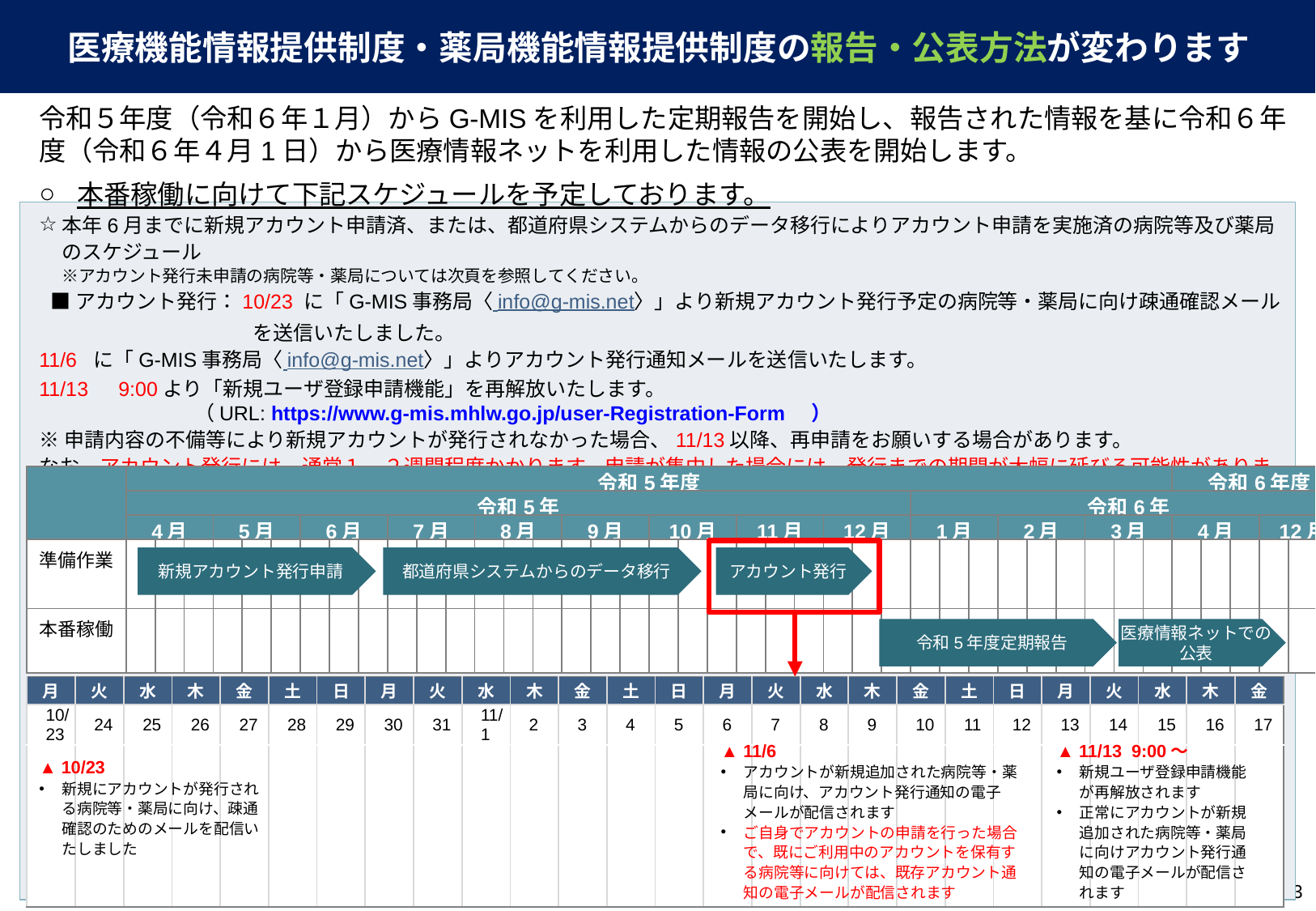

医療機能情報提供制度・薬局機能情報提供制度の報告・公表方法が変わります

令和５年度（令和６年１月）からG-MISを利用した定期報告を開始し、報告された情報を基に令和６年度（令和６年４月1日）から医療情報ネットを利用した情報の公表を開始します。
本番稼働に向けて下記スケジュールを予定しております。
本年6月までに新規アカウント申請済、または、都道府県システムからのデータ移行によりアカウント申請を実施済の病院等及び薬局のスケジュール
※アカウント発行未申請の病院等・薬局については次頁を参照してください。
■アカウント発行：10/23 に「G-MIS事務局〈 info@g-mis.net〉」より新規アカウント発行予定の病院等・薬局に向け疎通確認メールを送信いたしました。
11/6  に「G-MIS事務局〈 info@g-mis.net〉」よりアカウント発行通知メールを送信いたします。
11/13　9:00より「新規ユーザ登録申請機能」を再解放いたします。
（URL: https://www.g-mis.mhlw.go.jp/user-Registration-Form　）
※申請内容の不備等により新規アカウントが発行されなかった場合、11/13以降、再申請をお願いする場合があります。
なお、アカウント発行には、通常１~２週間程度かかります。申請が集中した場合には、発行までの期間が大幅に延びる可能性がありますのでご注意ください。
■令和5年度定期報告：令和6年１月頃からG-MISを利用した定期報告の開始

|  | 令和5年度 |  |  |  |  |  |  |  |  |  |  |  |  |  |  |  |  |  |  |  |  |  |  |  |  |  |  |  |  |  |  |  |  |  |  |  | 令和6年度 |  |  |  |  |  |
| --- | --- | --- | --- | --- | --- | --- | --- | --- | --- | --- | --- | --- | --- | --- | --- | --- | --- | --- | --- | --- | --- | --- | --- | --- | --- | --- | --- | --- | --- | --- | --- | --- | --- | --- | --- | --- | --- | --- | --- | --- | --- | --- |
|  | 令和5年 |  |  |  |  |  |  |  |  |  |  |  | 令和３年度（2021年度） |  |  |  |  |  |  |  |  |  |  |  |  |  |  | 令和6年 |  |  |  |  |  |  |  |  |  |  |  |  |  |  |
|  | 4月 |  |  | 5月 |  |  | 6月 |  |  | 7月 |  |  | 8月 |  |  | 9月 |  |  | 10月 |  |  | 11月 |  |  | 12月 |  |  | 1月 |  |  | 2月 |  |  | 3月 |  |  | 4月 |  |  | 12月 |  |  |
| 準備作業 |  |  |  |  |  |  |  |  |  |  |  |  |  |  |  |  |  |  |  |  |  |  |  |  |  |  |  |  |  |  |  |  |  |  |  |  |  |  |  |  |  |  |
| 本番稼働 |  |  |  |  |  |  |  |  |  |  |  |  |  |  |  |  |  |  |  |  |  |  |  |  |  |  |  |  |  |  |  |  |  |  |  |  |  |  |  |  |  |  |

新規アカウント発行申請
都道府県システムからのデータ移行
アカウント発行
令和5年度定期報告
医療情報ネットでの公表
| 月 | 火 | 水 | 木 | 金 | 土 | 日 | 月 | 火 | 水 | 木 | 金 | 土 | 日 | 月 | 火 | 水 | 木 | 金 | 土 | 日 | 月 | 火 | 水 | 木 | 金 |
| --- | --- | --- | --- | --- | --- | --- | --- | --- | --- | --- | --- | --- | --- | --- | --- | --- | --- | --- | --- | --- | --- | --- | --- | --- | --- |
| 10/23 | 24 | 25 | 26 | 27 | 28 | 29 | 30 | 31 | 11/1 | 2 | 3 | 4 | 5 | 6 | 7 | 8 | 9 | 10 | 11 | 12 | 13 | 14 | 15 | 16 | 17 |
|  |  |  |  |  |  |  |  |  |  |  |  |  |  |  |  |  |  |  |  |  |  |  |  |  |  |
▲ 11/6
アカウントが新規追加された病院等・薬局に向け、アカウント発行通知の電子メールが配信されます
ご自身でアカウントの申請を行った場合で、既にご利用中のアカウントを保有する病院等に向けては、既存アカウント通知の電子メールが配信されます
▲ 11/13  9:00～
新規ユーザ登録申請機能が再解放されます
正常にアカウントが新規追加された病院等・薬局に向けアカウント発行通知の電子メールが配信されます
▲ 10/23
新規にアカウントが発行される病院等・薬局に向け、疎通確認のためのメールを配信いたしました

3